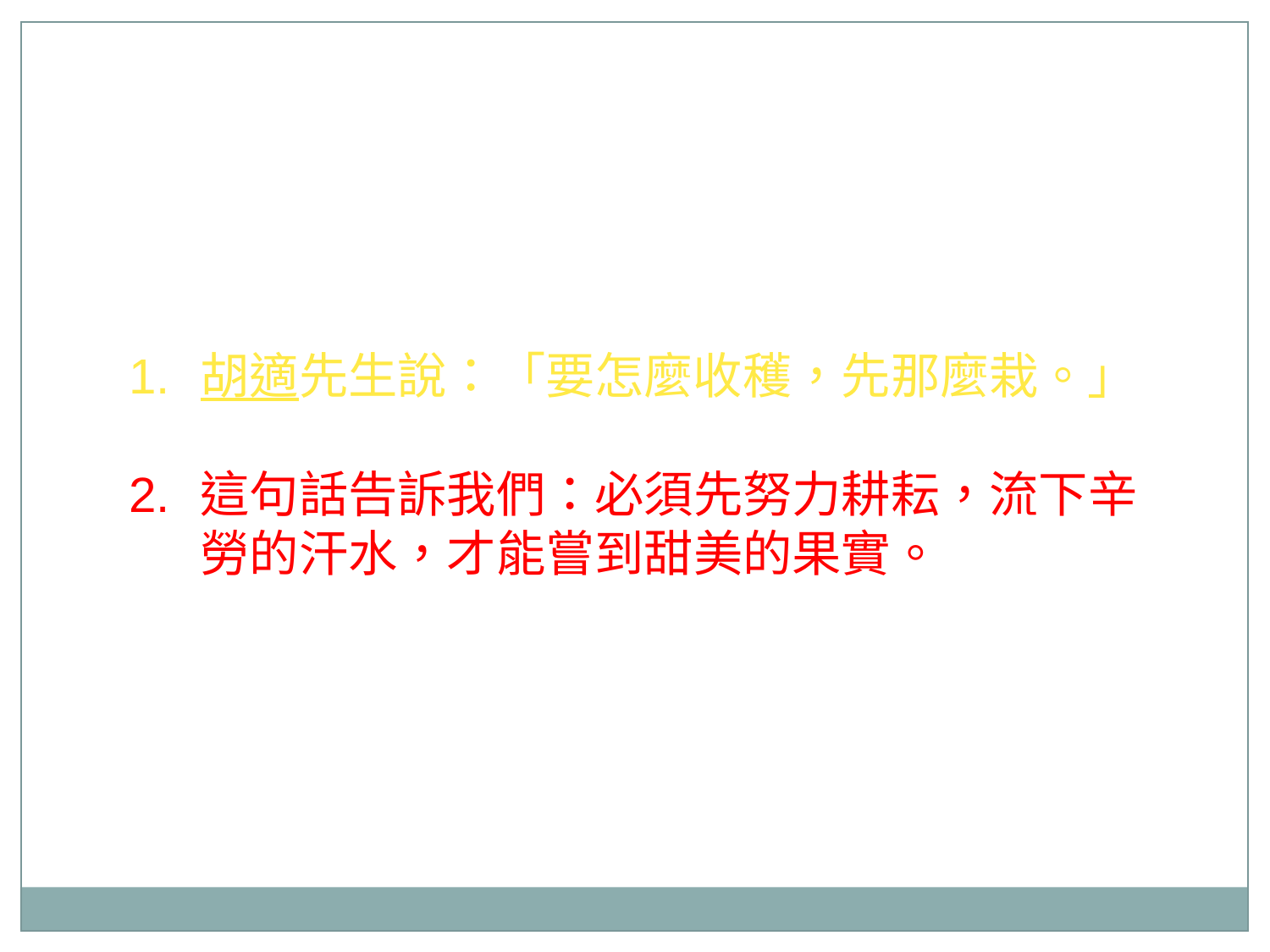

胡適先生說：「要怎麼收穫，先那麼栽。」

這句話告訴我們：必須先努力耕耘，流下辛勞的汗水，才能嘗到甜美的果實。